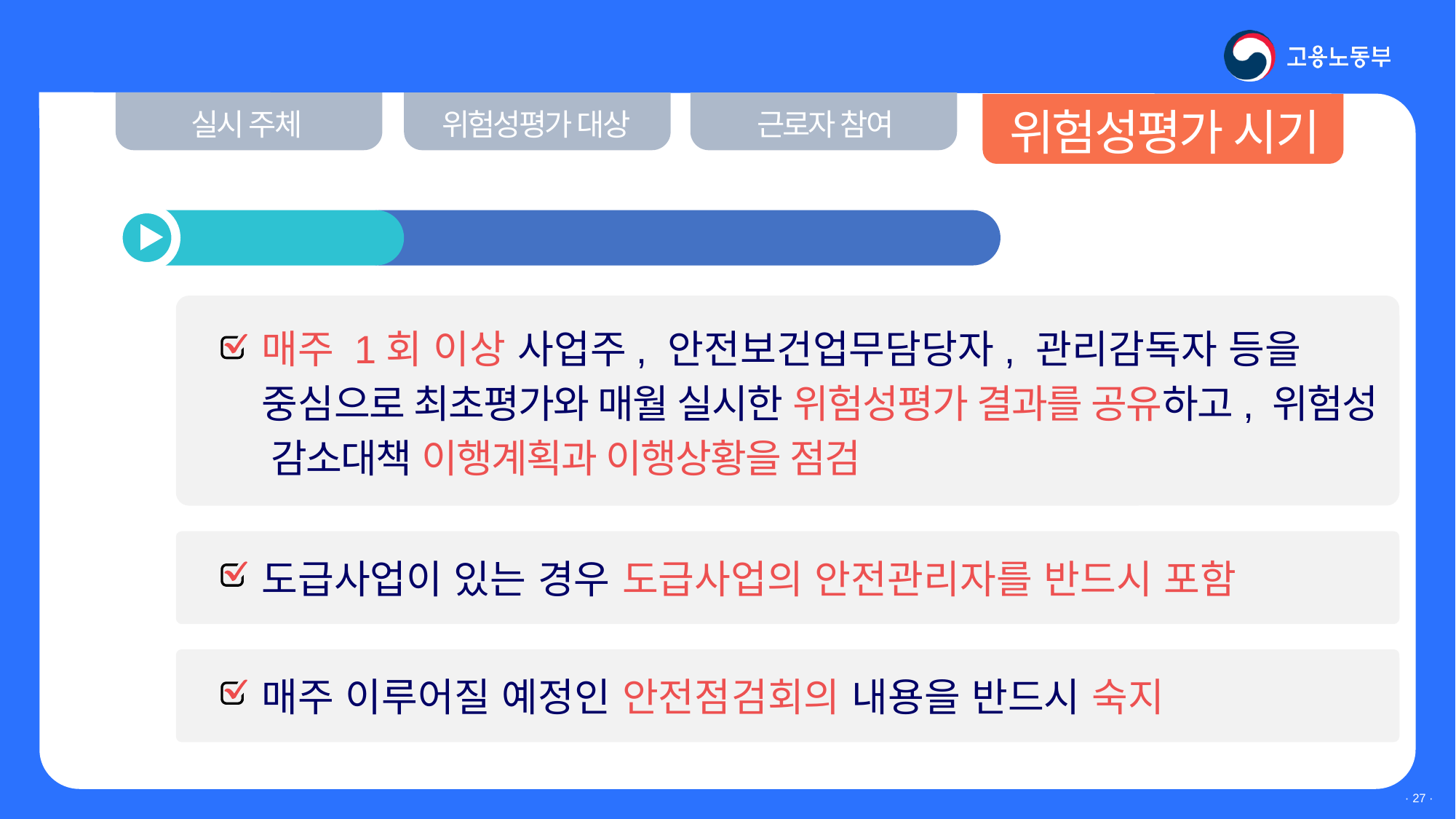

Ⅲ. 위험성평가 실시는 어떻게?

위험성평가 시기
실시 주체
위험성평가 대상
근로자 참여

     상시평가
     주 단위(공유+점검회의)

매주 1회 이상 사업주, 안전보건업무담당자, 관리감독자 등을 중심으로 최초평가와 매월 실시한 위험성평가 결과를 공유하고, 위험성  감소대책 이행계획과 이행상황을 점검

도급사업이 있는 경우 도급사업의 안전관리자를 반드시 포함

매주 이루어질 예정인 안전점검회의 내용을 반드시 숙지

· 27 ·